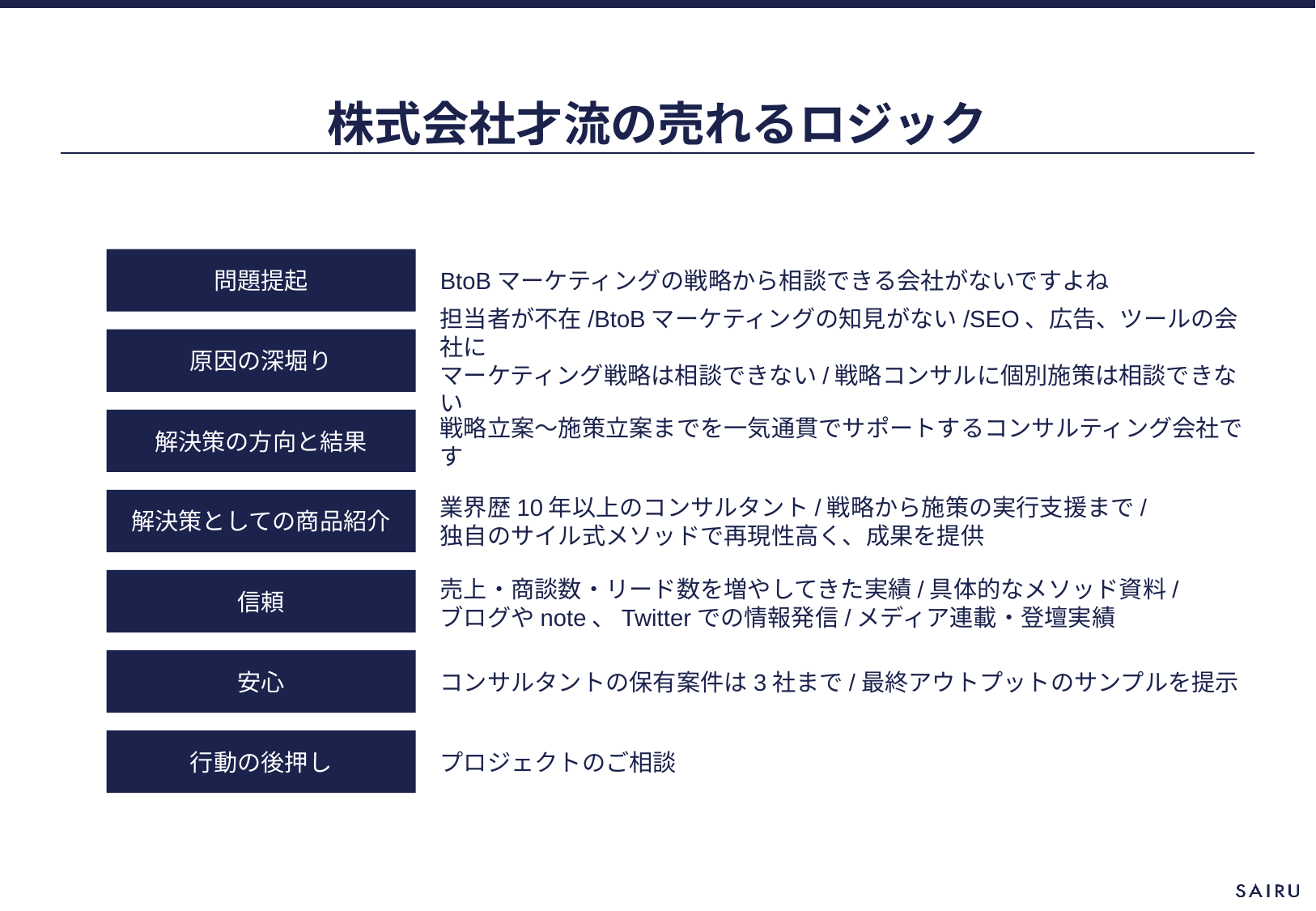

# 株式会社才流の売れるロジック
問題提起
BtoBマーケティングの戦略から相談できる会社がないですよね
原因の深堀り
担当者が不在/BtoBマーケティングの知見がない/SEO、広告、ツールの会社に
マーケティング戦略は相談できない/戦略コンサルに個別施策は相談できない
解決策の方向と結果
戦略立案～施策立案までを一気通貫でサポートするコンサルティング会社です
解決策としての商品紹介
業界歴10年以上のコンサルタント/戦略から施策の実行支援まで/
独自のサイル式メソッドで再現性高く、成果を提供
信頼
売上・商談数・リード数を増やしてきた実績/具体的なメソッド資料/
ブログやnote、Twitterでの情報発信/メディア連載・登壇実績
安心
コンサルタントの保有案件は3社まで/最終アウトプットのサンプルを提示
行動の後押し
プロジェクトのご相談